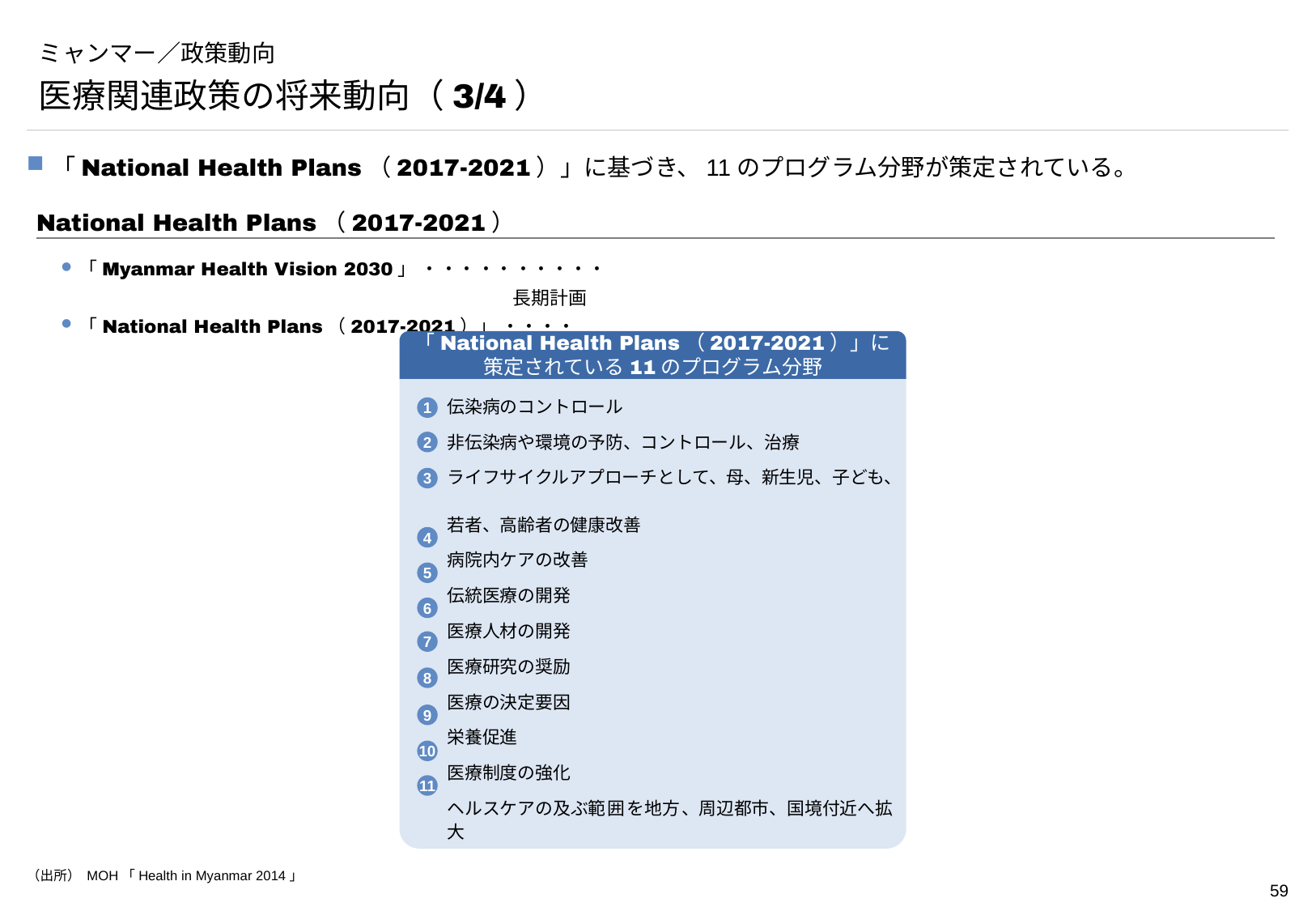

# ミャンマー／政策動向
医療関連政策の将来動向（3/4）
「National Health Plans（2017-2021）」に基づき、11のプログラム分野が策定されている。
National Health Plans（2017-2021）
「Myanmar Health Vision 2030」 ・・・・・・・・・・	長期計画
「National Health Plans（2017-2021）」 ・・・・ 	中期計画
「National Health Plans（2017-2021）」に
策定されている11のプログラム分野

伝染病のコントロール
非伝染病や環境の予防、コントロール、治療
ライフサイクルアプローチとして、母、新生児、子ども、
若者、高齢者の健康改善
病院内ケアの改善
伝統医療の開発
医療人材の開発
医療研究の奨励
医療の決定要因
栄養促進
医療制度の強化
ヘルスケアの及ぶ範囲を地方、周辺都市、国境付近へ拡大
1
2
3
4
5
6
7
8
9
10
11
（出所） MOH「Health in Myanmar 2014」